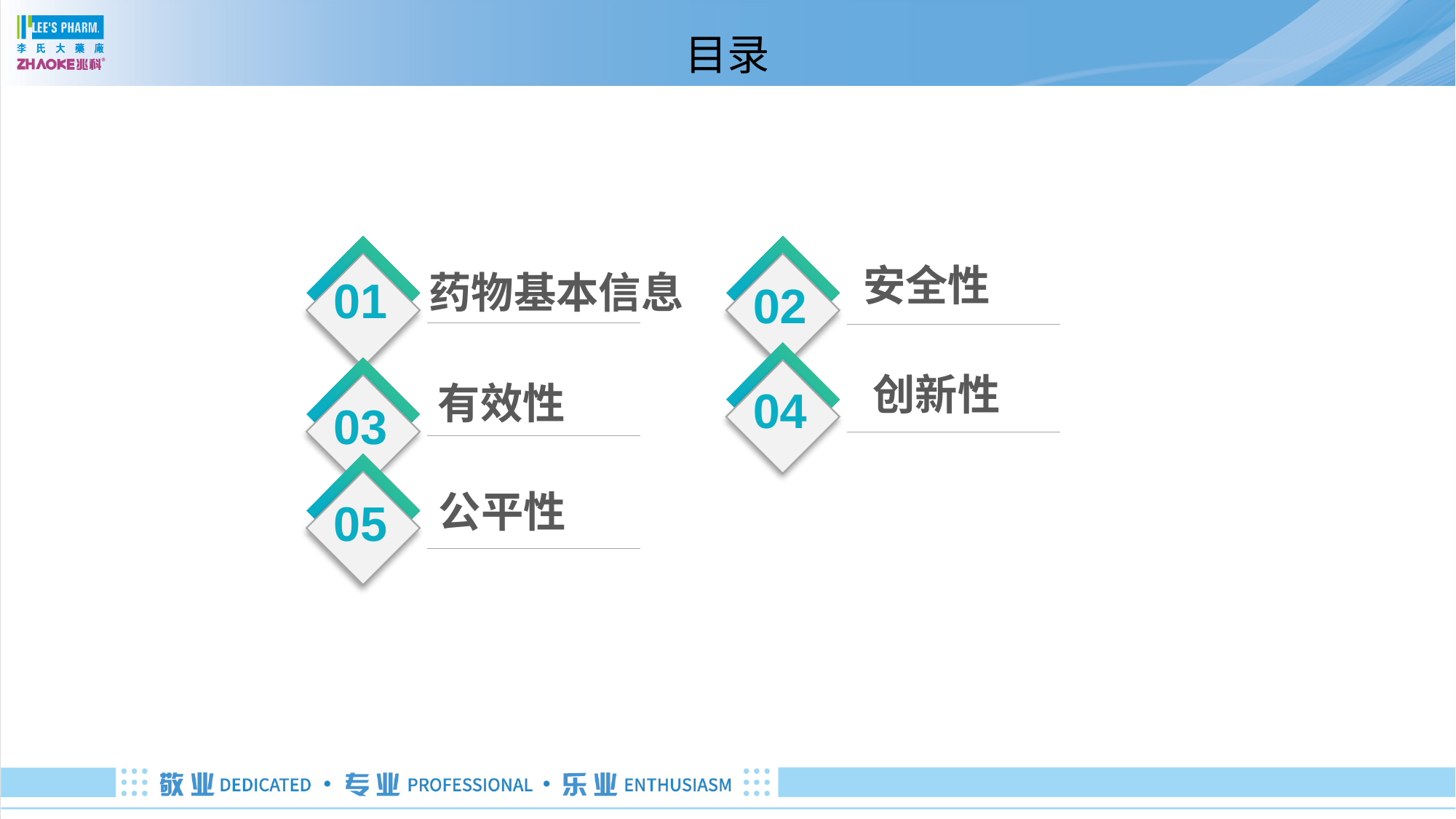

# 目录

01

02
安全性
药物基本信息

04

03
创新性
有效性

05
公平性